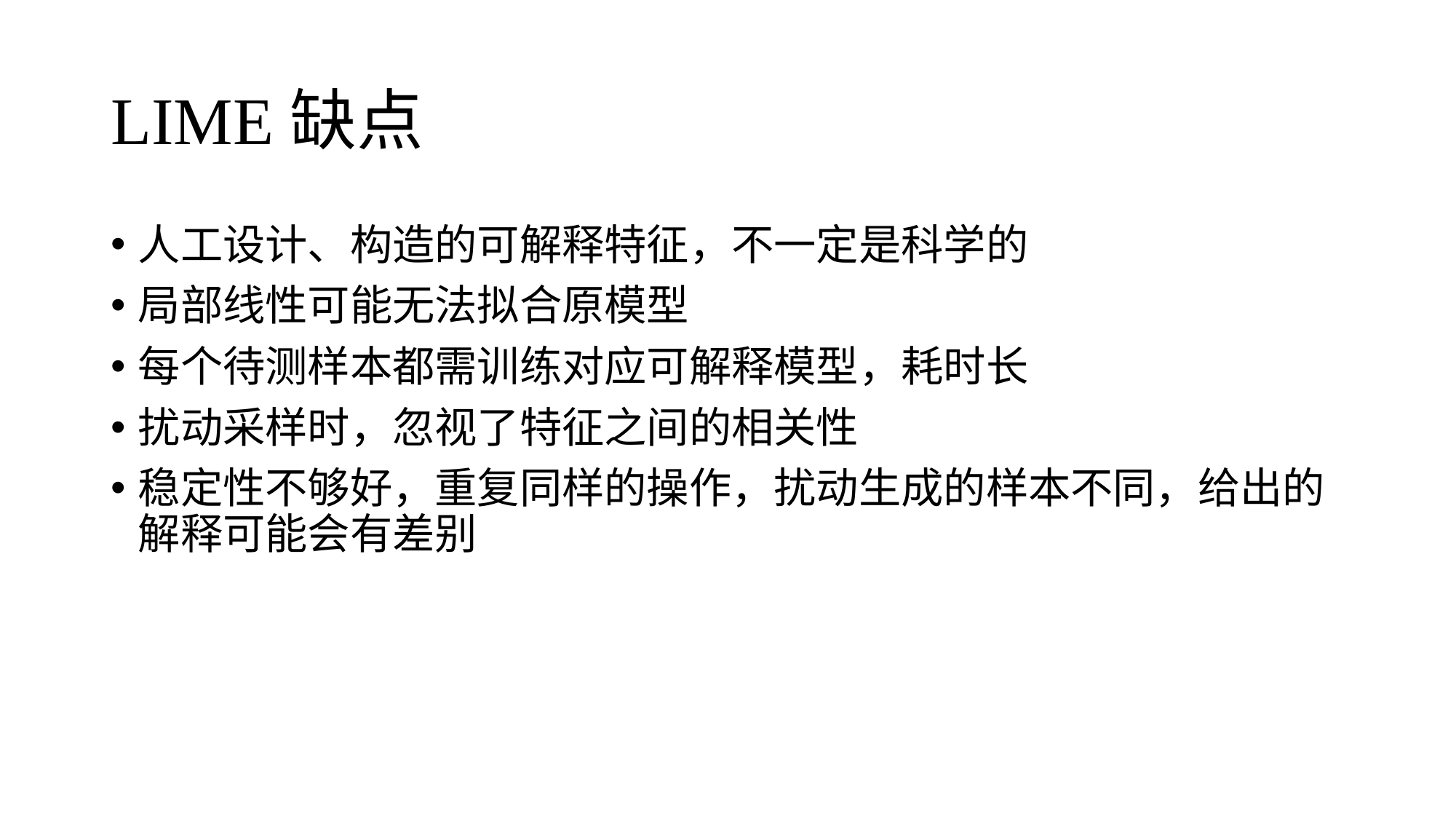

# LIME缺点
人工设计、构造的可解释特征，不一定是科学的
局部线性可能无法拟合原模型
每个待测样本都需训练对应可解释模型，耗时长
扰动采样时，忽视了特征之间的相关性
稳定性不够好，重复同样的操作，扰动生成的样本不同，给出的解释可能会有差别